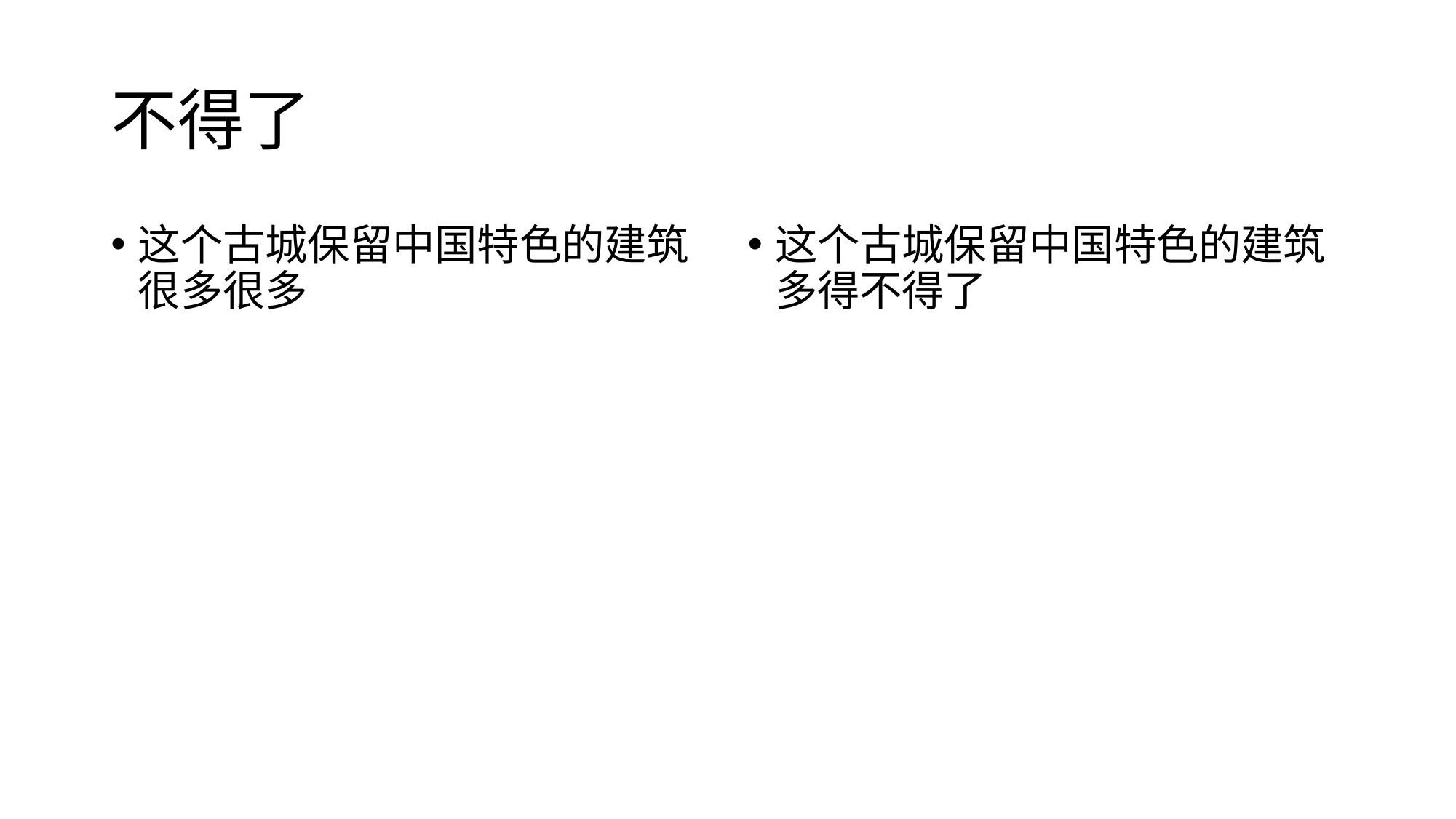

# 不得了
这个古城保留中国特色的建筑很多很多

这个古城保留中国特色的建筑多得不得了